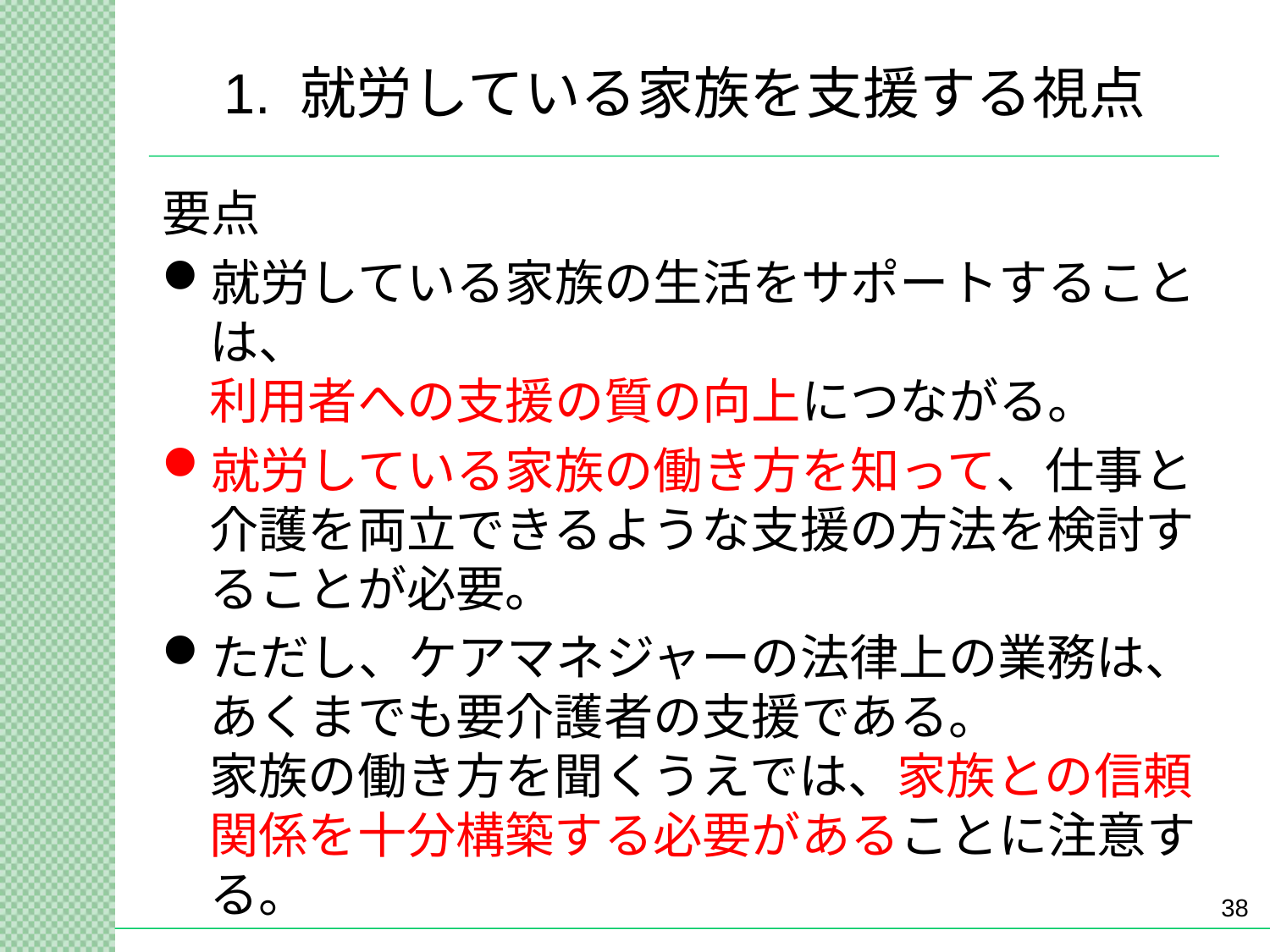

# 1. 就労している家族を支援する視点
要点
就労している家族の生活をサポートすることは、
利用者への支援の質の向上につながる。
就労している家族の働き方を知って、仕事と介護を両立できるような支援の方法を検討することが必要。
ただし、ケアマネジャーの法律上の業務は、
あくまでも要介護者の支援である。
家族の働き方を聞くうえでは、家族との信頼関係を十分構築する必要があることに注意する。
38